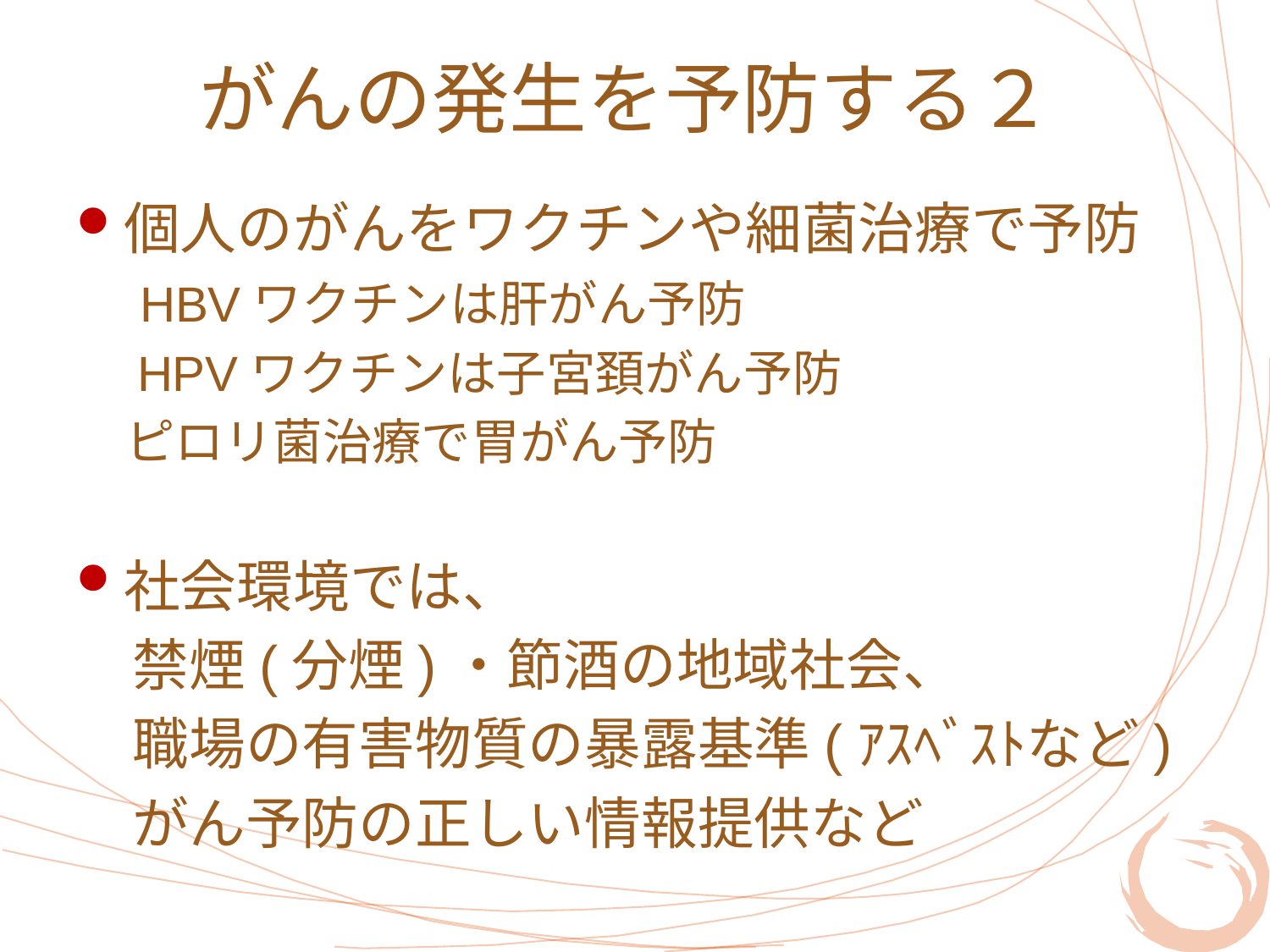

# がんの発生を予防する２
個人のがんをワクチンや細菌治療で予防
　HBVワクチンは肝がん予防
　HPVワクチンは子宮頚がん予防
　ピロリ菌治療で胃がん予防

社会環境では、
　禁煙(分煙)・節酒の地域社会、
　職場の有害物質の暴露基準(ｱｽﾍﾞｽﾄなど)
　がん予防の正しい情報提供など